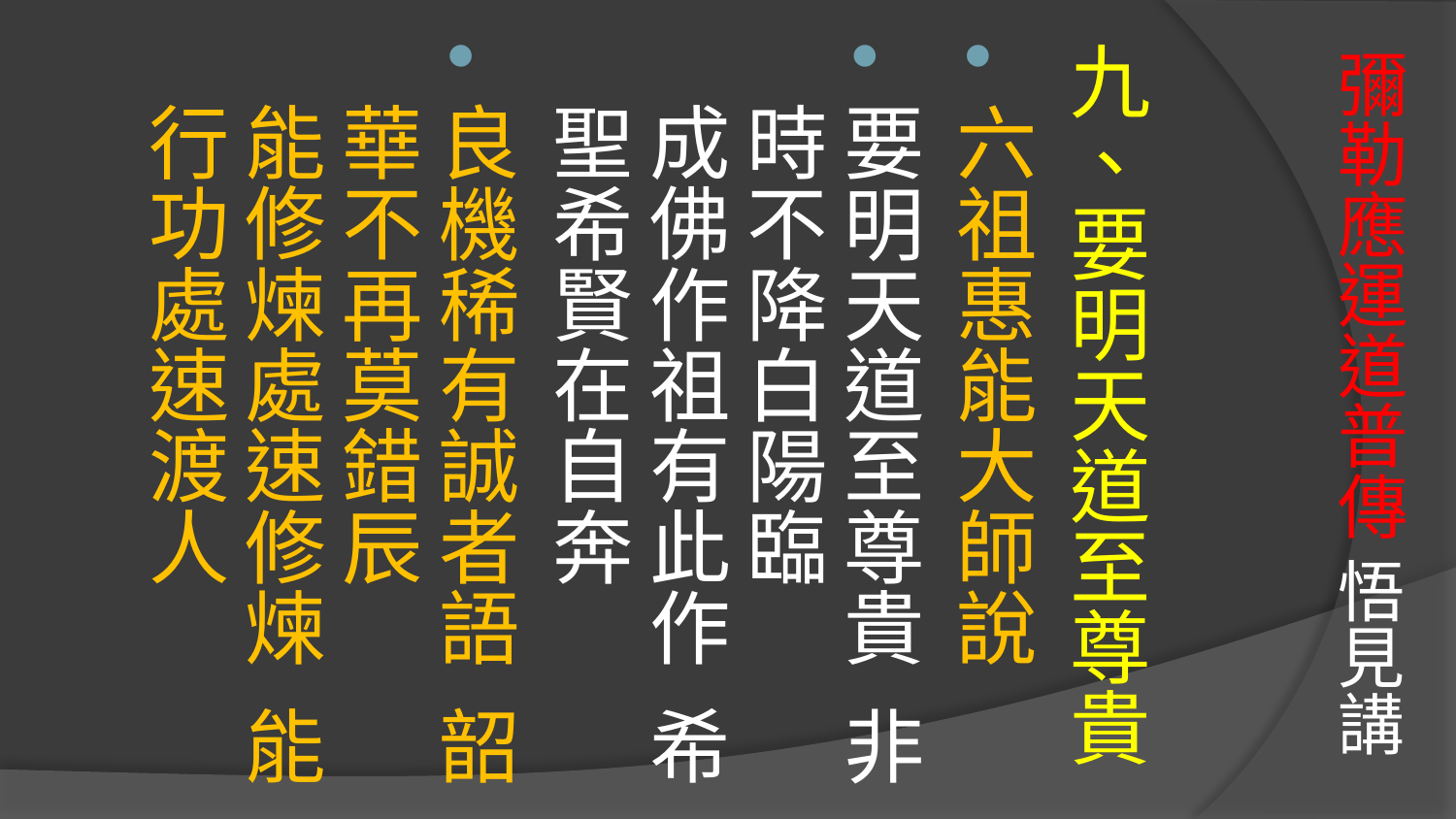

# 彌勒應運道普傳 悟見講
九、要明天道至尊貴
六祖惠能大師說
要明天道至尊貴  非時不降白陽臨           成佛作祖有此作  希聖希賢在自奔
良機稀有誠者語  韶華不再莫錯辰 
能修煉處速修煉  能行功處速渡人